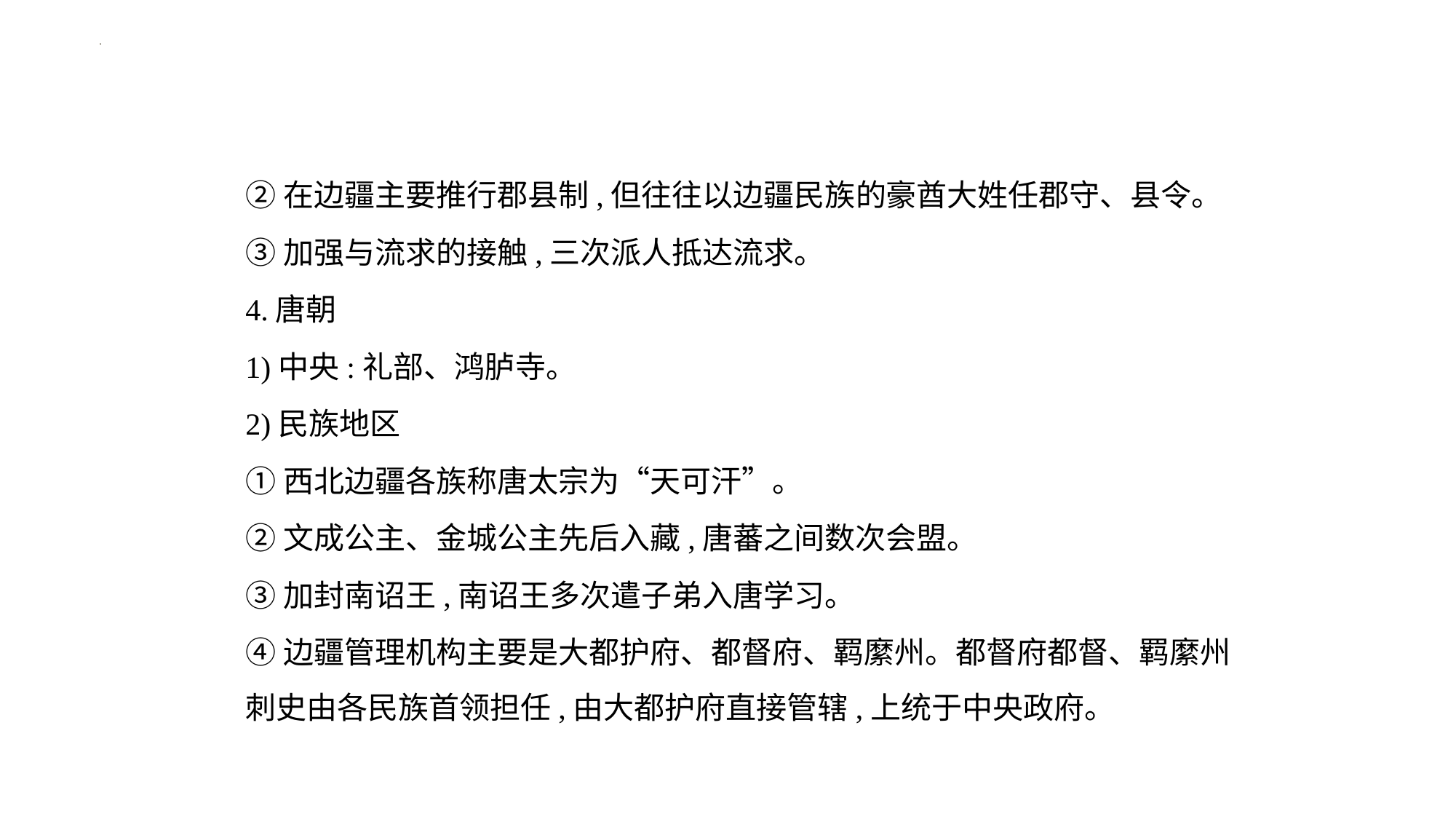

②在边疆主要推行郡县制,但往往以边疆民族的豪酋大姓任郡守、县令。
③加强与流求的接触,三次派人抵达流求。
4.唐朝
1)中央:礼部、鸿胪寺。
2)民族地区
①西北边疆各族称唐太宗为“天可汗”。
②文成公主、金城公主先后入藏,唐蕃之间数次会盟。
③加封南诏王,南诏王多次遣子弟入唐学习。
④边疆管理机构主要是大都护府、都督府、羁縻州。都督府都督、羁縻州刺史由各民族首领担任,由大都护府直接管辖,上统于中央政府。